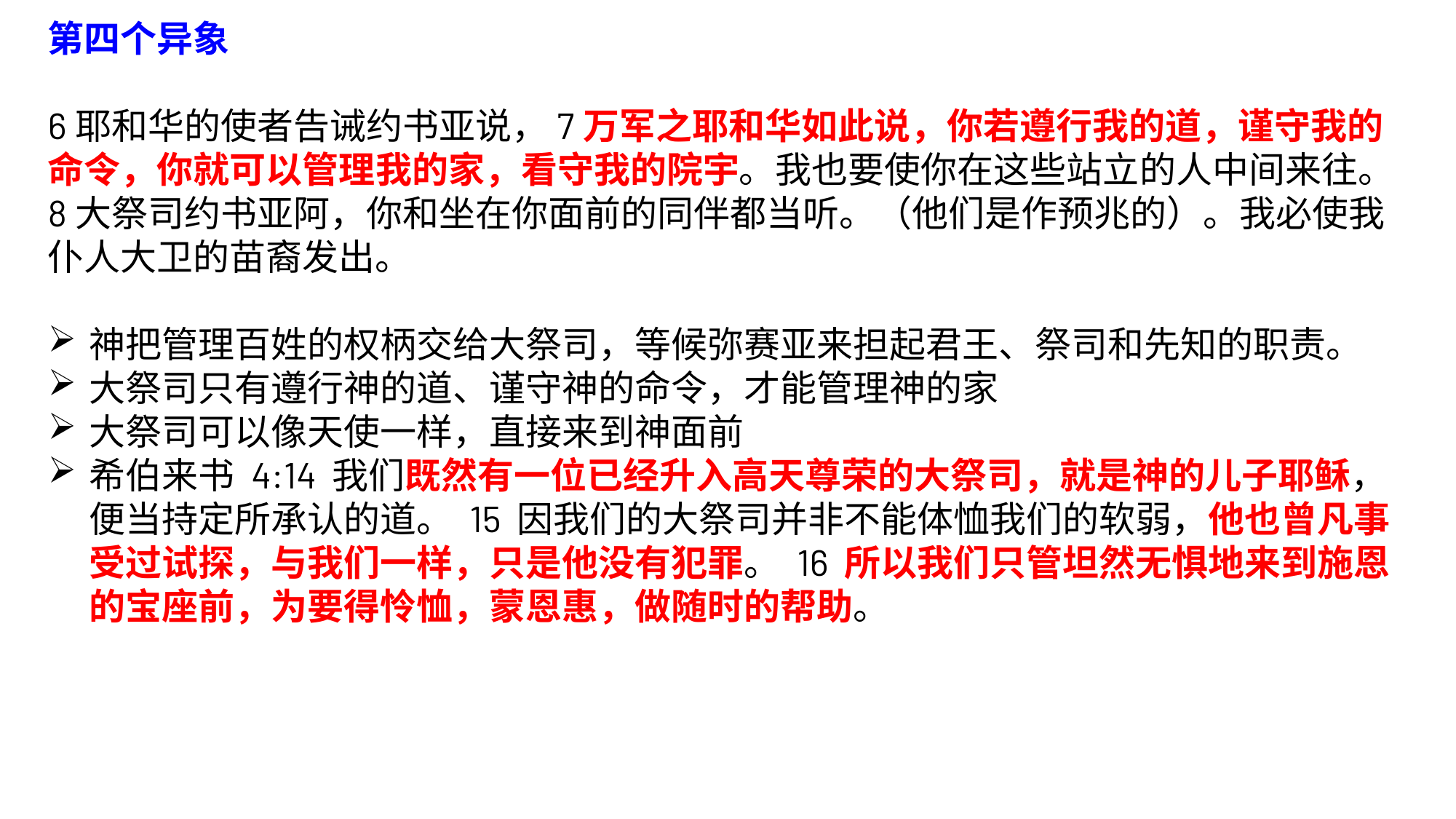

第四个异象

6耶和华的使者告诫约书亚说，7万军之耶和华如此说，你若遵行我的道，谨守我的命令，你就可以管理我的家，看守我的院宇。我也要使你在这些站立的人中间来往。
8大祭司约书亚阿，你和坐在你面前的同伴都当听。（他们是作预兆的）。我必使我仆人大卫的苗裔发出。

神把管理百姓的权柄交给大祭司，等候弥赛亚来担起君王、祭司和先知的职责。
大祭司只有遵行神的道、谨守神的命令，才能管理神的家
大祭司可以像天使一样，直接来到神面前
希伯来书 4:14 我们既然有一位已经升入高天尊荣的大祭司，就是神的儿子耶稣，便当持定所承认的道。 15 因我们的大祭司并非不能体恤我们的软弱，他也曾凡事受过试探，与我们一样，只是他没有犯罪。 16 所以我们只管坦然无惧地来到施恩的宝座前，为要得怜恤，蒙恩惠，做随时的帮助。